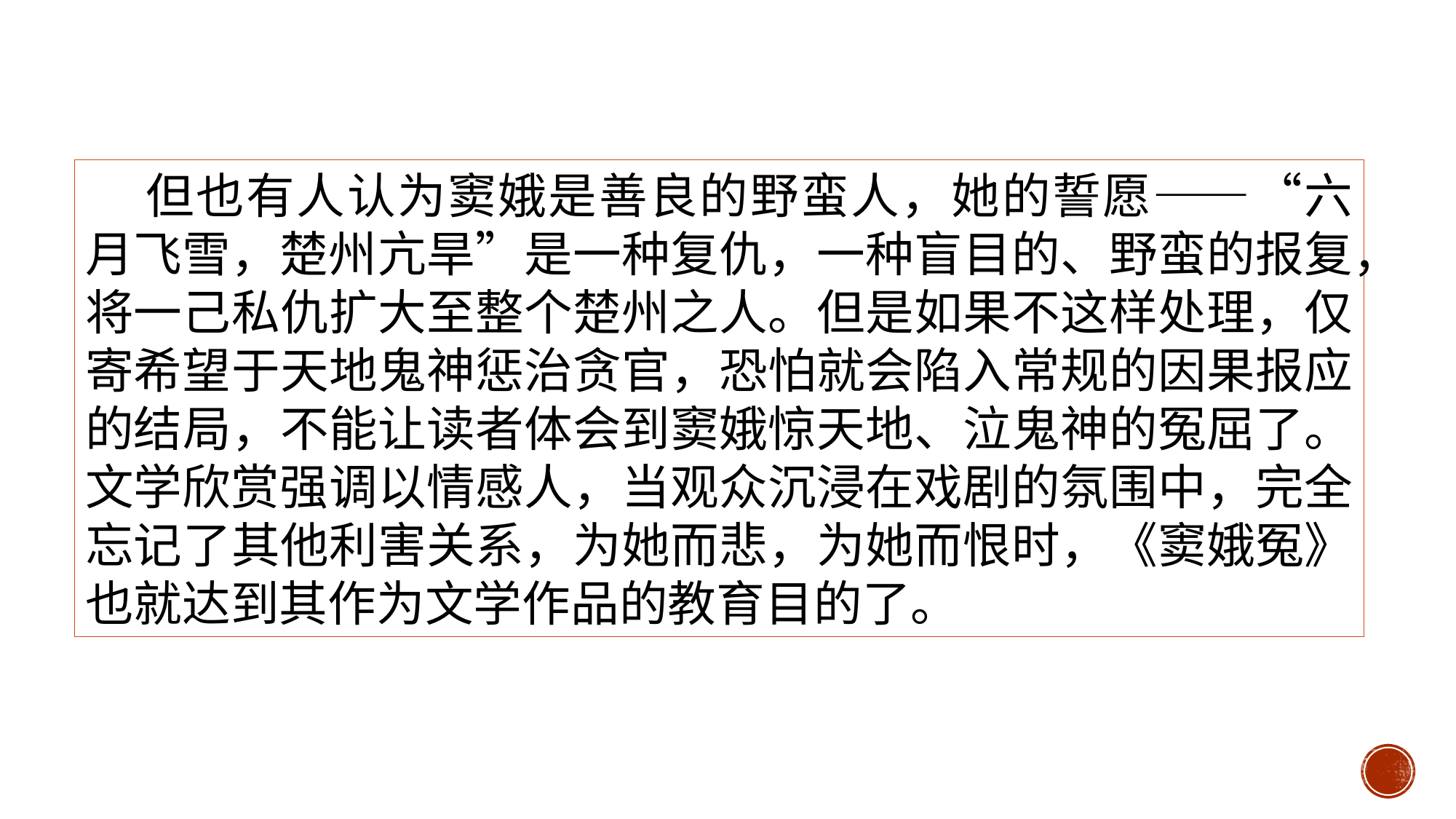

但也有人认为窦娥是善良的野蛮人，她的誓愿——“六月飞雪，楚州亢旱”是一种复仇，一种盲目的、野蛮的报复，将一己私仇扩大至整个楚州之人。但是如果不这样处理，仅寄希望于天地鬼神惩治贪官，恐怕就会陷入常规的因果报应的结局，不能让读者体会到窦娥惊天地、泣鬼神的冤屈了。文学欣赏强调以情感人，当观众沉浸在戏剧的氛围中，完全忘记了其他利害关系，为她而悲，为她而恨时，《窦娥冤》也就达到其作为文学作品的教育目的了。